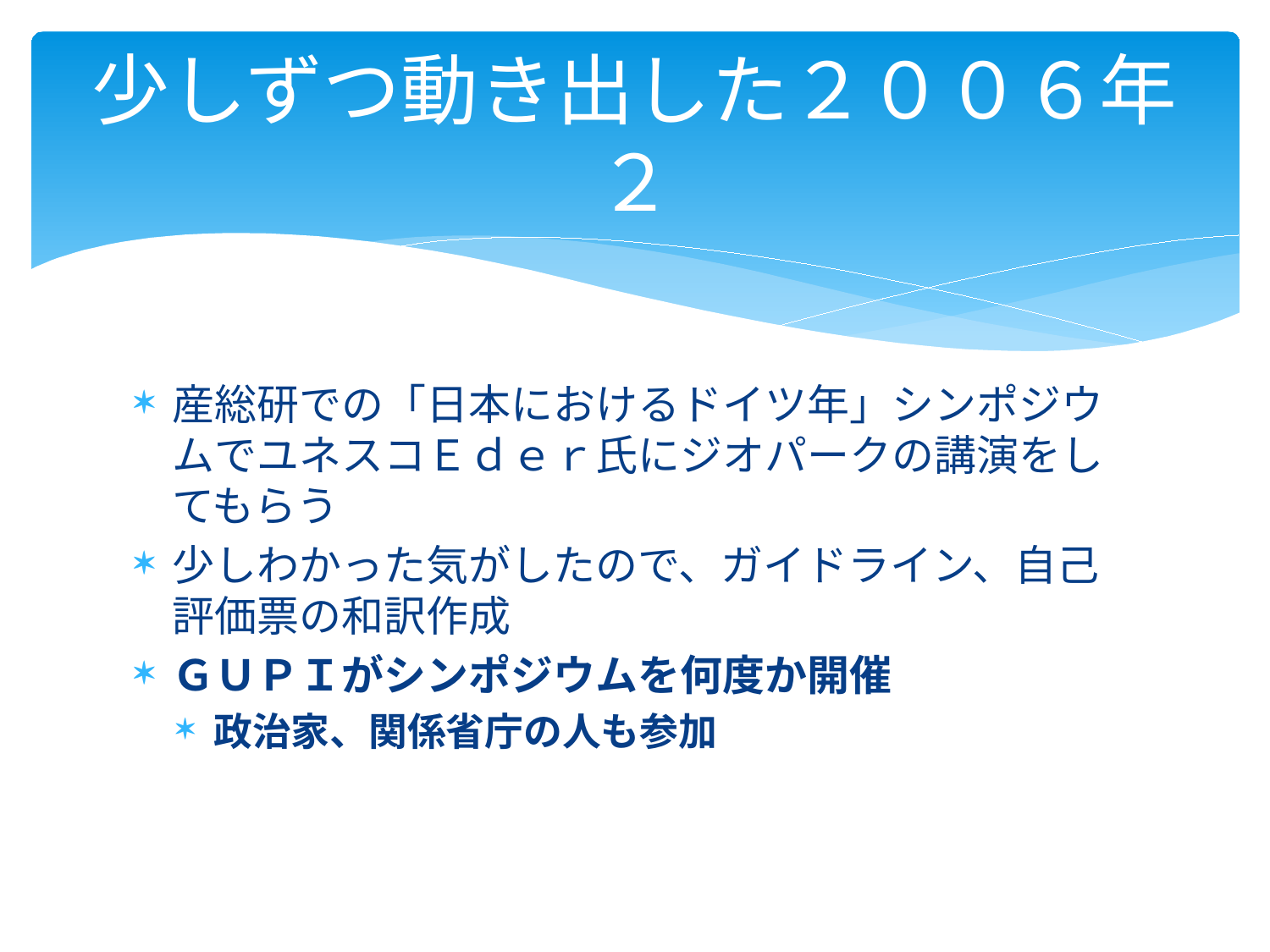

# 少しずつ動き出した２００６年 ２
産総研での「日本におけるドイツ年」シンポジウムでユネスコＥｄｅｒ氏にジオパークの講演をしてもらう
少しわかった気がしたので、ガイドライン、自己評価票の和訳作成
ＧＵＰＩがシンポジウムを何度か開催
政治家、関係省庁の人も参加